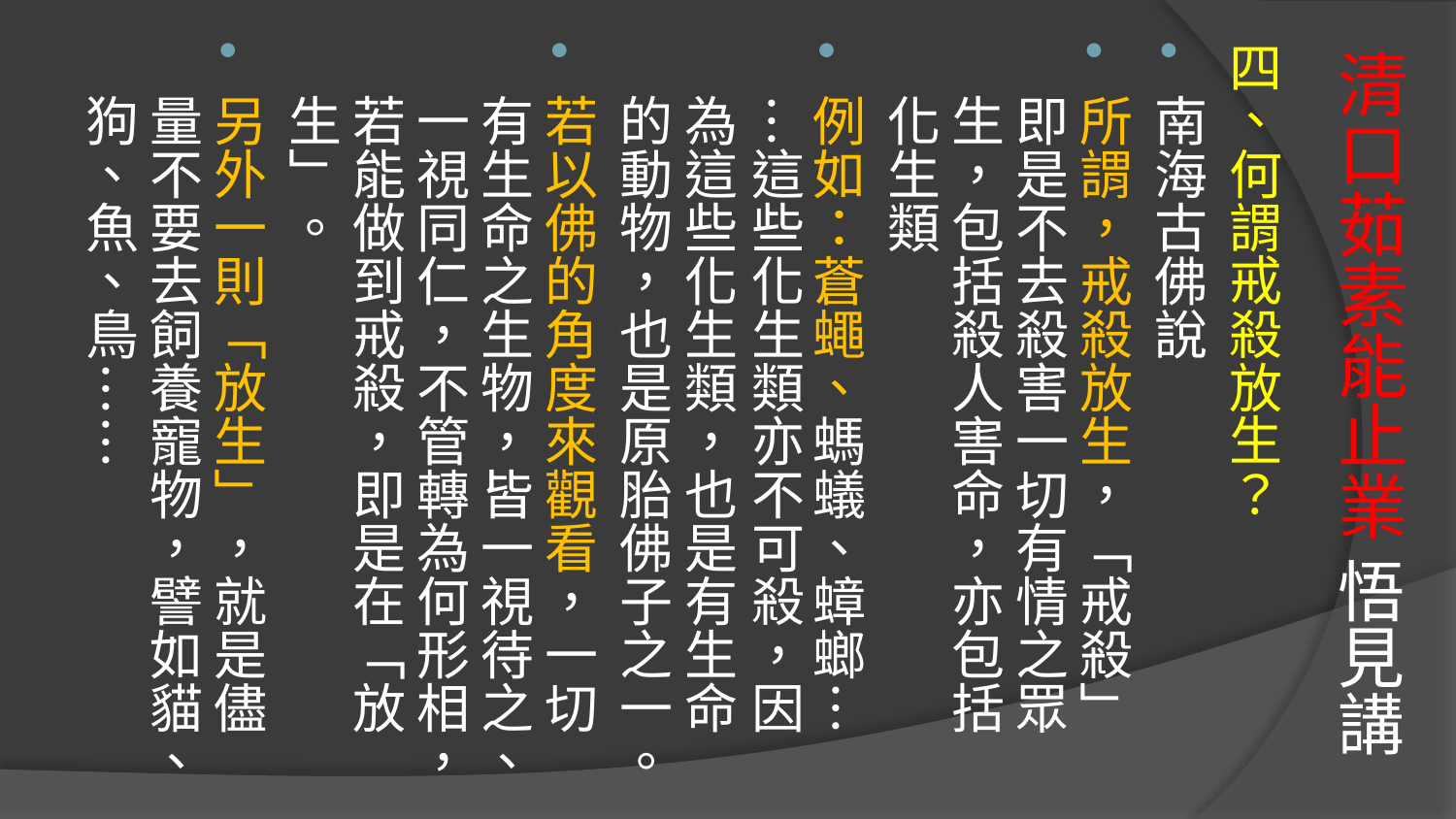

# 清口茹素能止業 悟見講
四、何謂戒殺放生？
南海古佛說
所謂，戒殺放生，「戒殺」即是不去殺害一切有情之眾生，包括殺人害命，亦包括化生類
例如：蒼蠅、螞蟻、蟑螂……這些化生類亦不可殺，因為這些化生類，也是有生命的動物，也是原胎佛子之一。
若以佛的角度來觀看，一切有生命之生物，皆一視待之、一視同仁，不管轉為何形相，若能做到戒殺，即是在「放生」。
另外一則「放生」，就是儘量不要去飼養寵物，譬如貓、狗、魚、鳥……